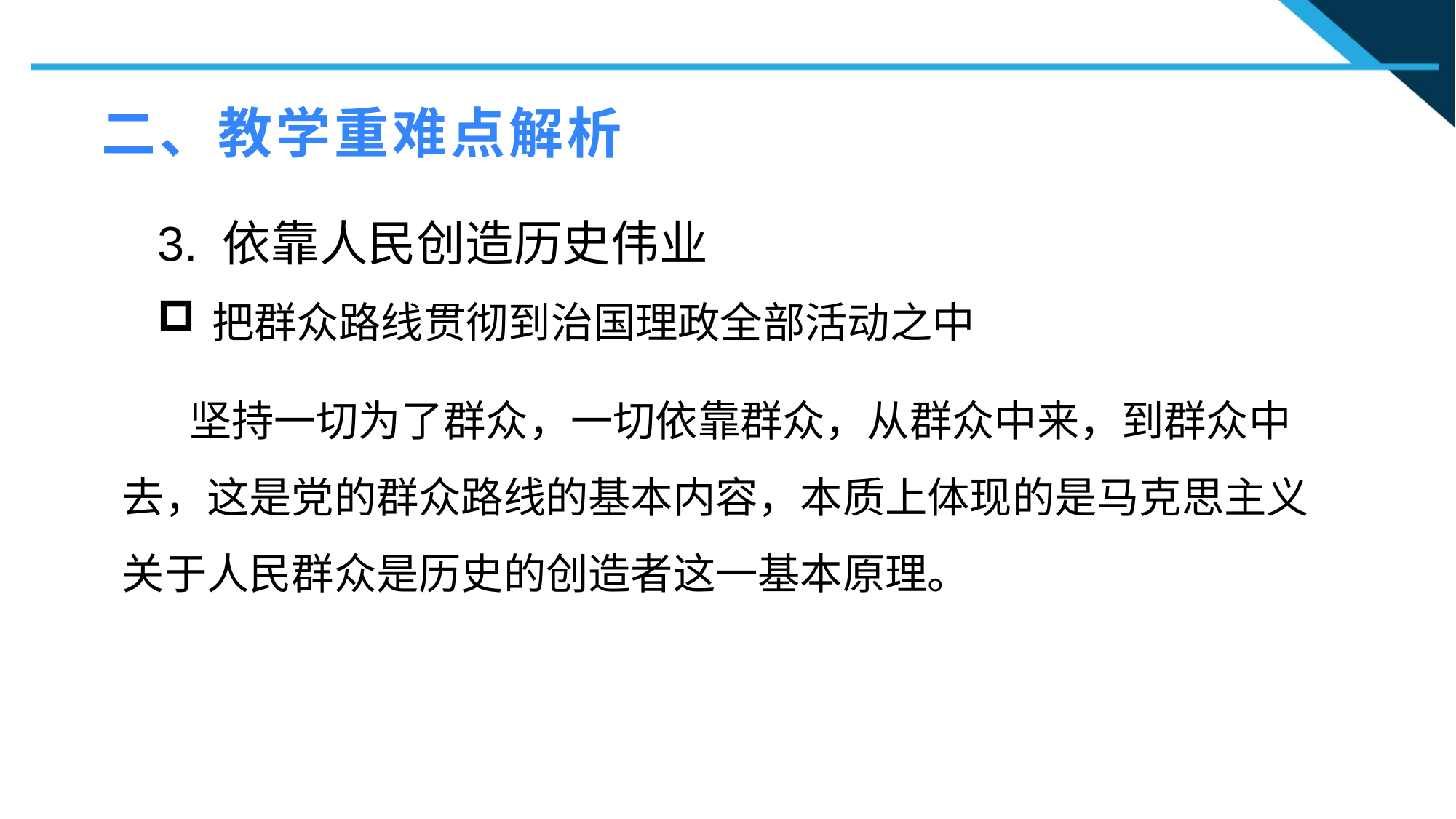

二、教学重难点解析
3. 依靠人民创造历史伟业
把群众路线贯彻到治国理政全部活动之中

1
      坚持一切为了群众，一切依靠群众，从群众中来，到群众中去，这是党的群众路线的基本内容，本质上体现的是马克思主义关于人民群众是历史的创造者这一基本原理。

2
2
n